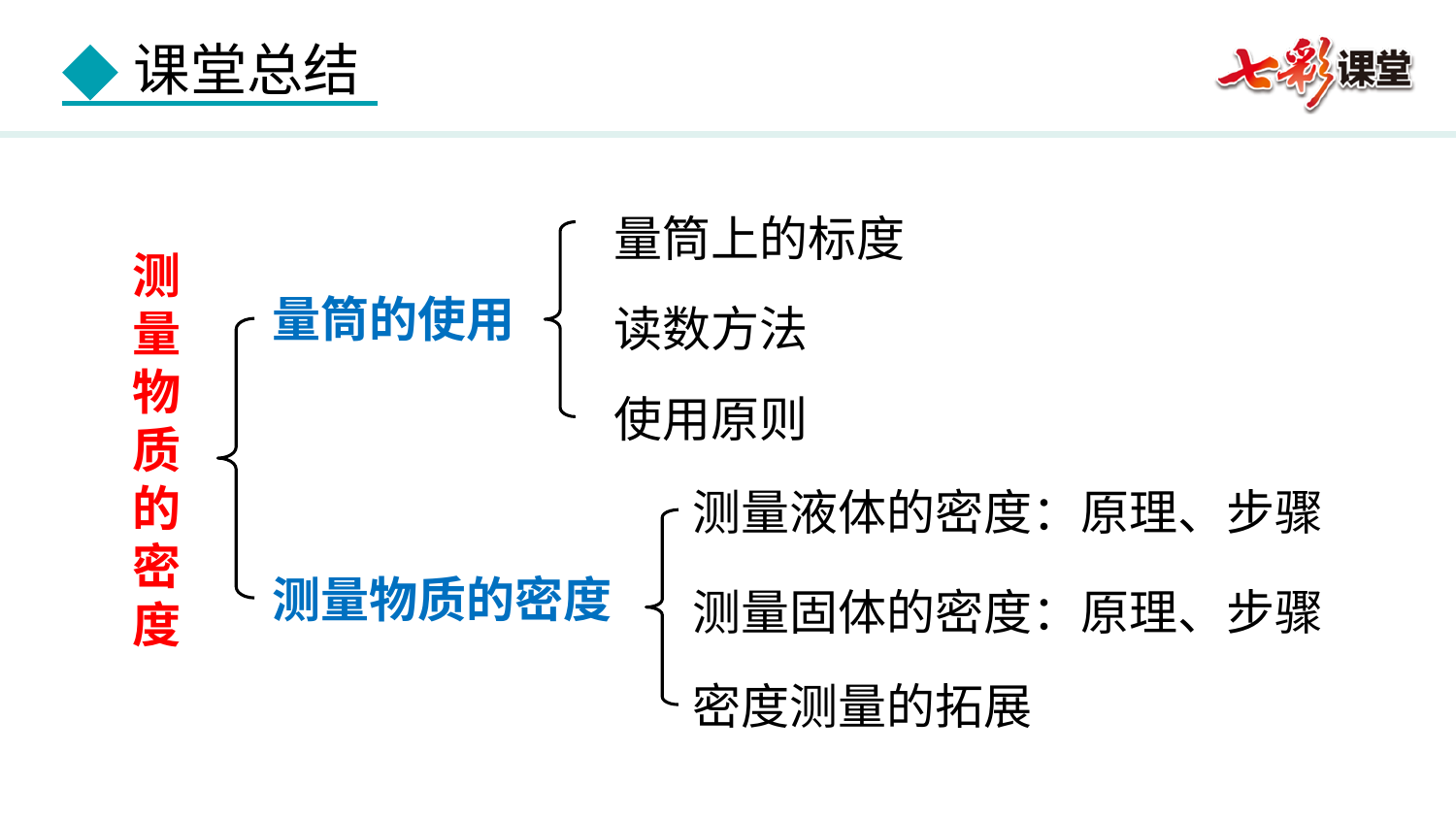

量筒上的标度

测量物质的密度
读数方法
量筒的使用

使用原则
测量液体的密度：原理、步骤

测量物质的密度
测量固体的密度：原理、步骤
密度测量的拓展